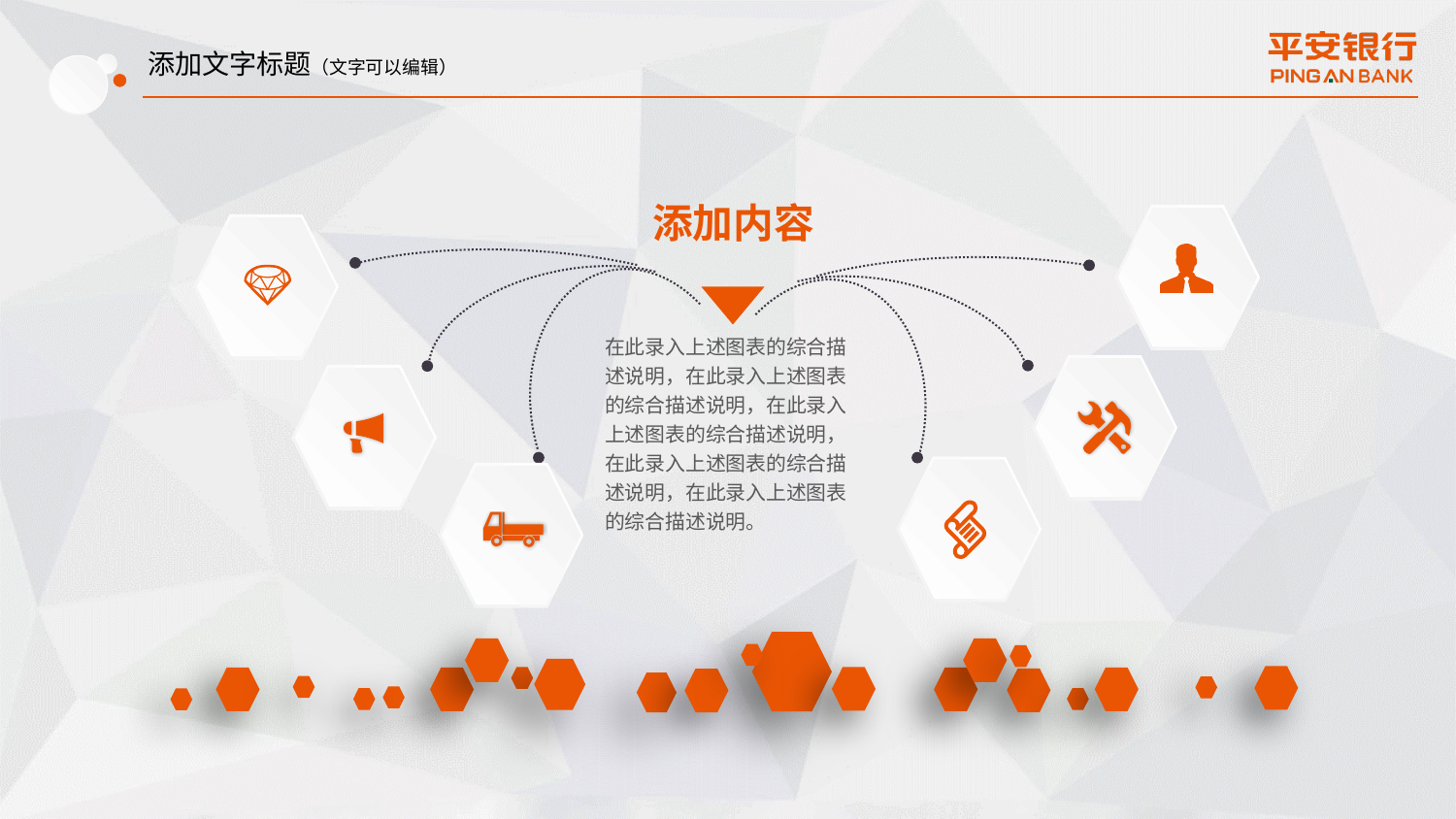

添加文字标题（文字可以编辑）
添加内容

在此录入上述图表的综合描述说明，在此录入上述图表的综合描述说明，在此录入上述图表的综合描述说明，在此录入上述图表的综合描述说明，在此录入上述图表的综合描述说明。